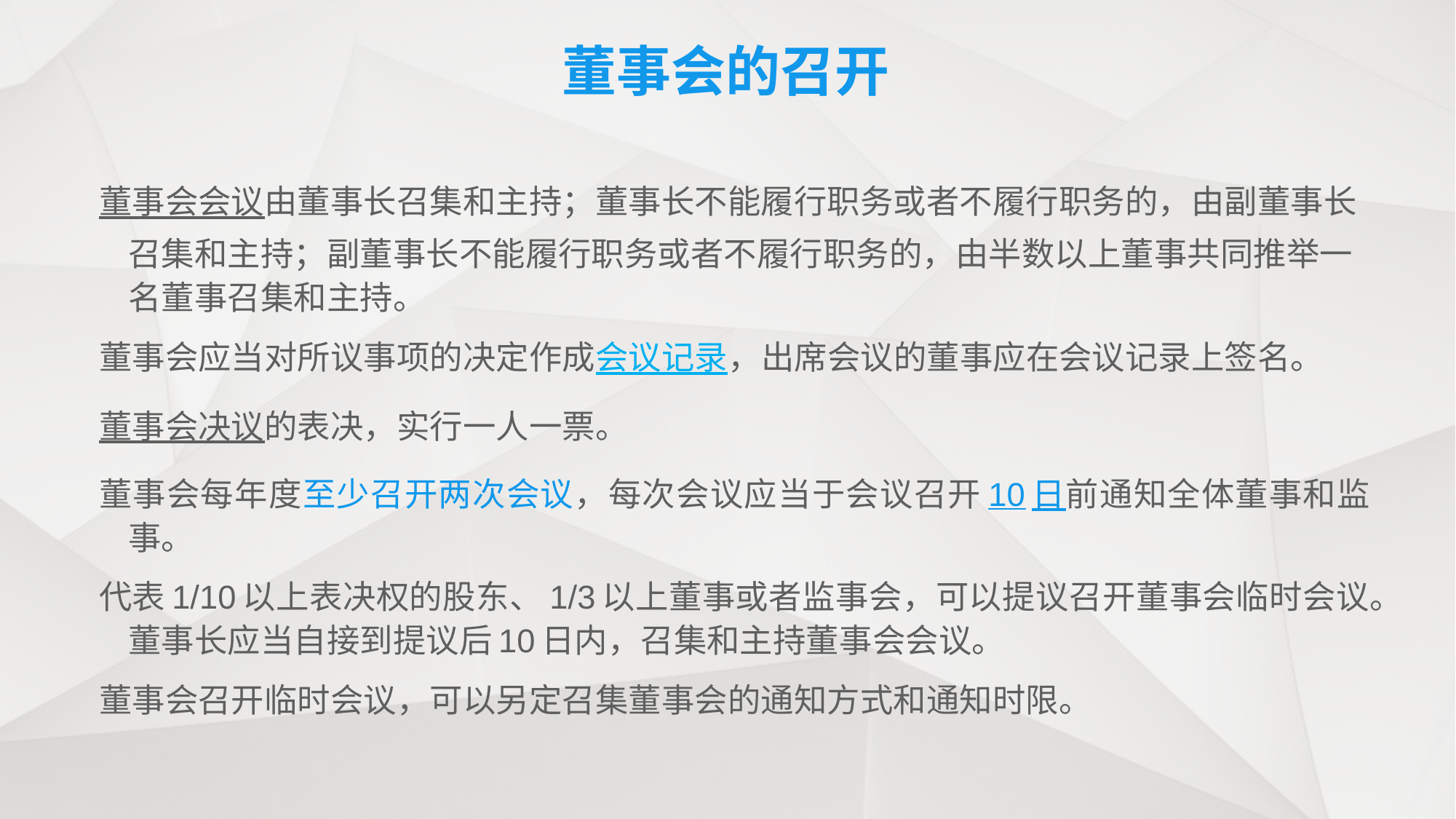

# 董事会的召开
董事会会议由董事长召集和主持；董事长不能履行职务或者不履行职务的，由副董事长召集和主持；副董事长不能履行职务或者不履行职务的，由半数以上董事共同推举一名董事召集和主持。
董事会应当对所议事项的决定作成会议记录，出席会议的董事应在会议记录上签名。
董事会决议的表决，实行一人一票。
董事会每年度至少召开两次会议，每次会议应当于会议召开10日前通知全体董事和监事。
代表1/10以上表决权的股东、1/3以上董事或者监事会，可以提议召开董事会临时会议。董事长应当自接到提议后10日内，召集和主持董事会会议。
董事会召开临时会议，可以另定召集董事会的通知方式和通知时限。